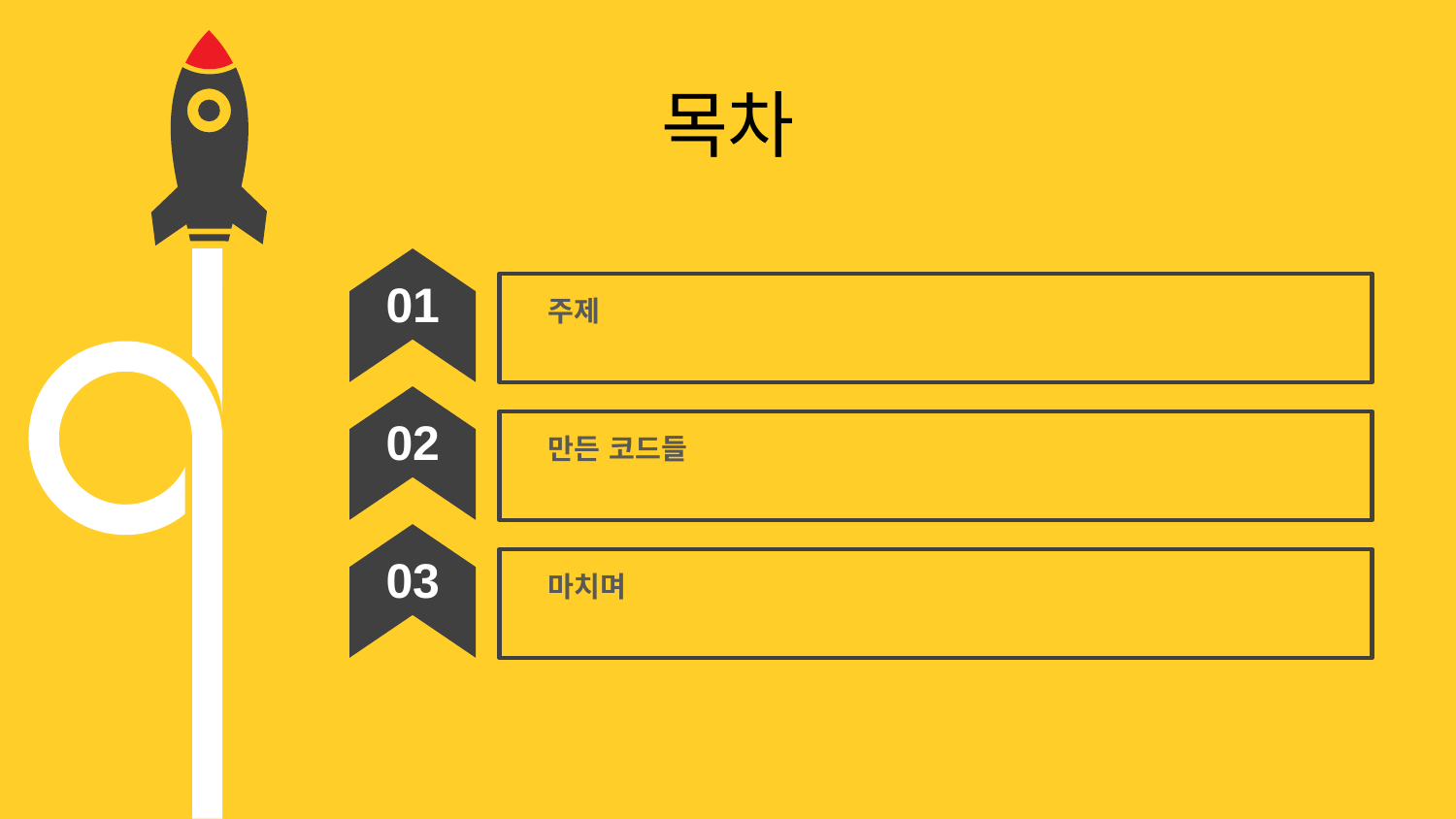

목차

01

주제

02

만든 코드들

03

마치며